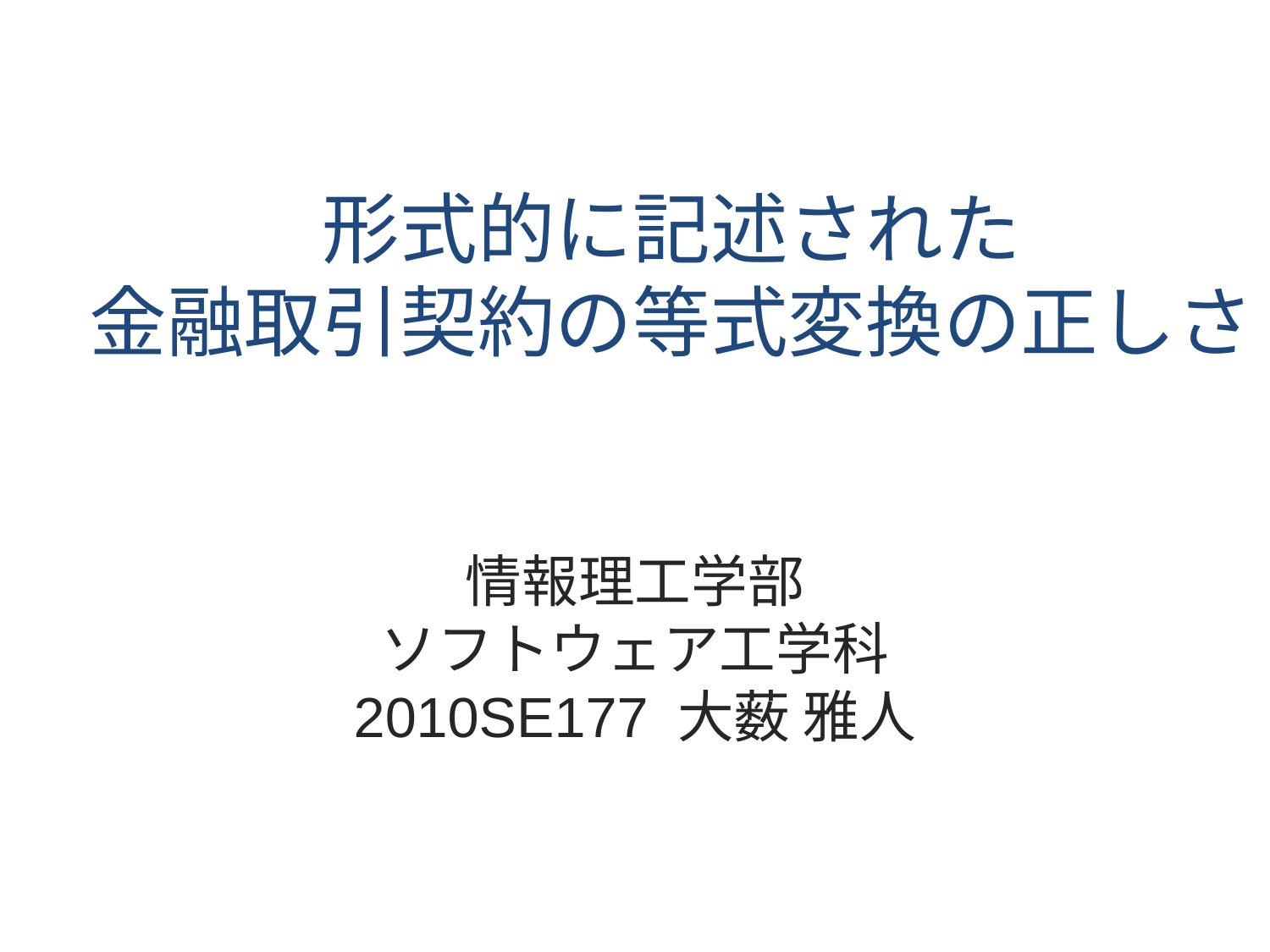

# 形式的に記述された 金融取引契約の等式変換の正しさ

情報理工学部
ソフトウェア工学科
2010SE177 大薮 雅人